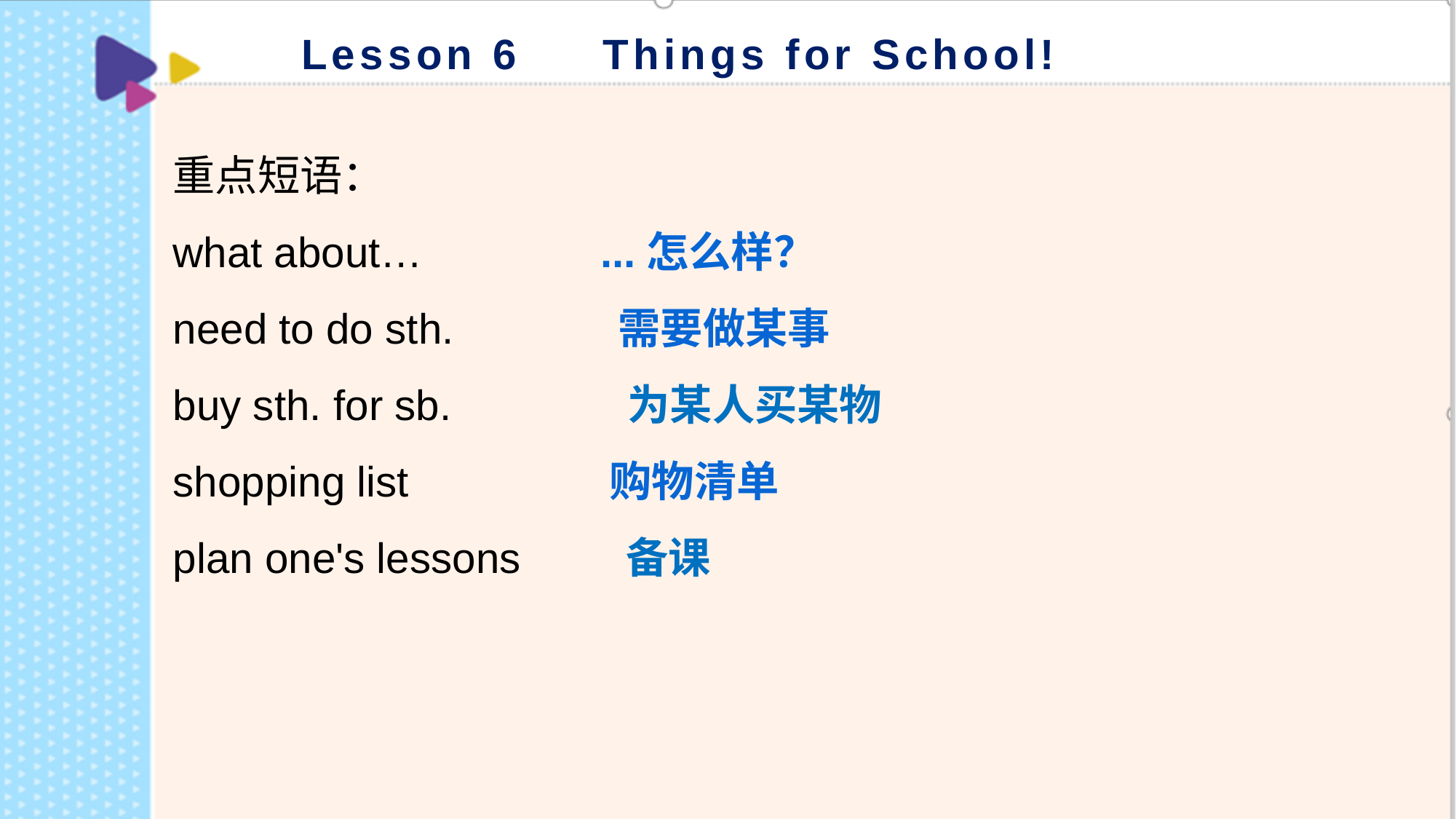

Lesson 6     Things for School!
重点短语：
what about…               ...怎么样？
need to do sth.             需要做某事
buy sth. for sb.              为某人买某物
shopping list  		购物清单
plan one's lessons        备课